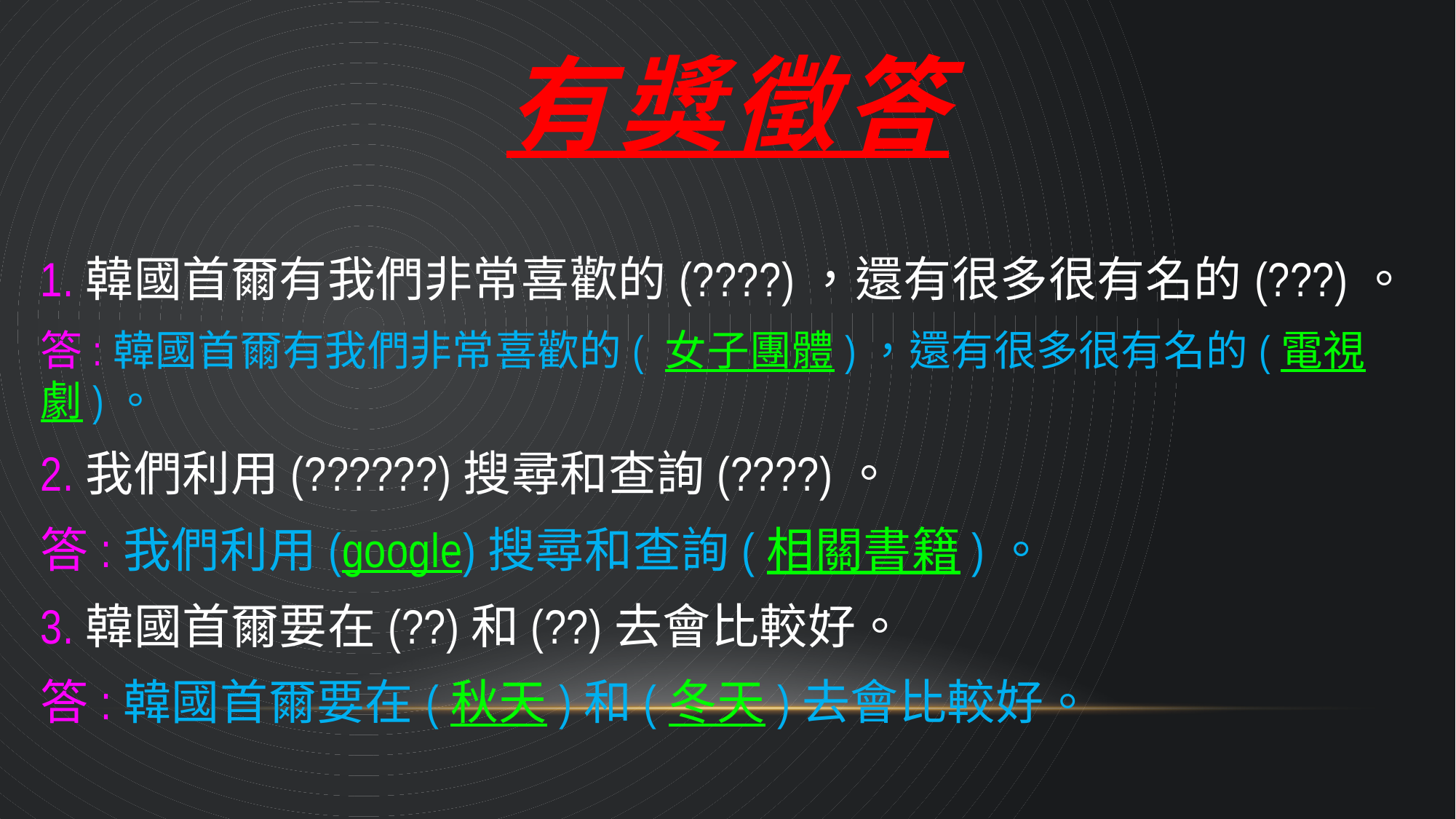

# 有獎徵答
1.韓國首爾有我們非常喜歡的(????)，還有很多很有名的(???)。
答:韓國首爾有我們非常喜歡的( 女子團體)，還有很多很有名的(電視劇)。
2.我們利用(??????)搜尋和查詢(????)。
答:我們利用(google)搜尋和查詢(相關書籍)。
3.韓國首爾要在(??)和(??)去會比較好。
答:韓國首爾要在(秋天)和(冬天)去會比較好。